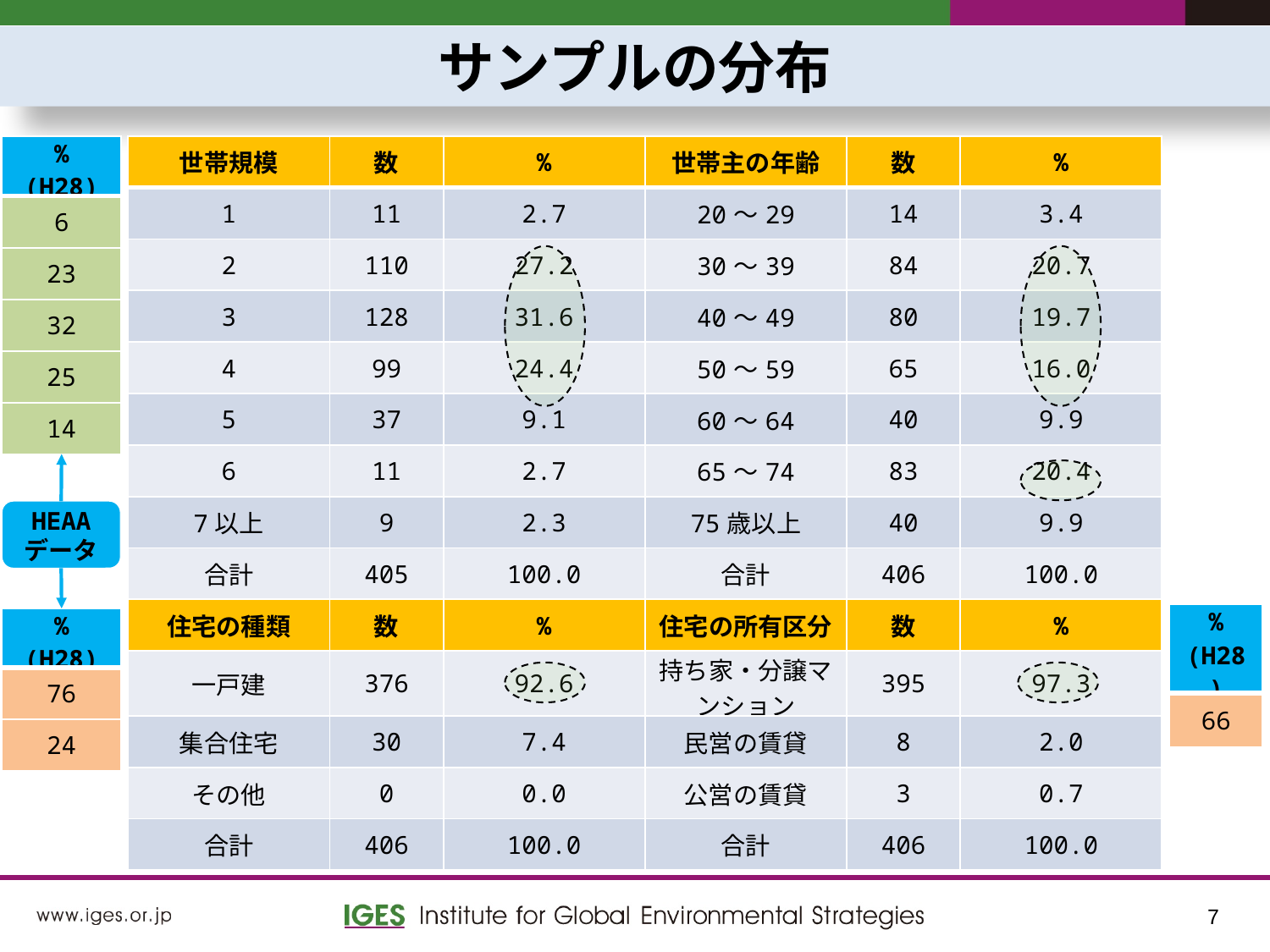

サンプルの分布
| % (H28) |
| --- |
| 6 |
| 23 |
| 32 |
| 25 |
| 14 |
| 世帯規模 | 数 | % | 世帯主の年齢 | 数 | % |
| --- | --- | --- | --- | --- | --- |
| 1 | 11 | 2.7 | 20〜29 | 14 | 3.4 |
| 2 | 110 | 27.2 | 30〜39 | 84 | 20.7 |
| 3 | 128 | 31.6 | 40〜49 | 80 | 19.7 |
| 4 | 99 | 24.4 | 50〜59 | 65 | 16.0 |
| 5 | 37 | 9.1 | 60〜64 | 40 | 9.9 |
| 6 | 11 | 2.7 | 65〜74 | 83 | 20.4 |
| 7以上 | 9 | 2.3 | 75歳以上 | 40 | 9.9 |
| 合計 | 405 | 100.0 | 合計 | 406 | 100.0 |
| 住宅の種類 | 数 | % | 住宅の所有区分 | 数 | % |
| 一戸建 | 376 | 92.6 | 持ち家・分譲マンション | 395 | 97.3 |
| 集合住宅 | 30 | 7.4 | 民営の賃貸 | 8 | 2.0 |
| その他 | 0 | 0.0 | 公営の賃貸 | 3 | 0.7 |
| 合計 | 406 | 100.0 | 合計 | 406 | 100.0 |

HEAA データ
| % (H28) |
| --- |
| 66 |
| % (H28) |
| --- |
| 76 |
| 24 |